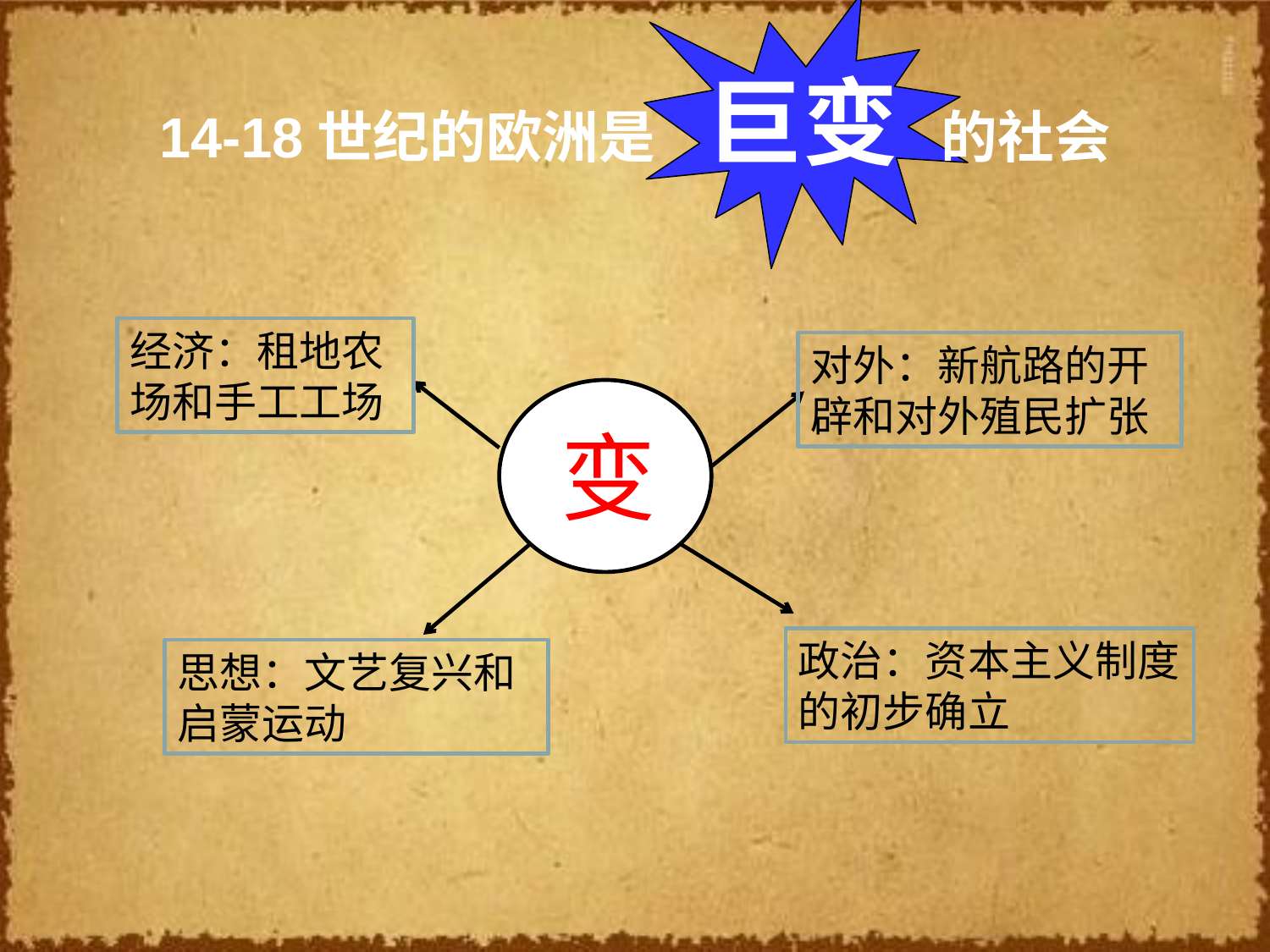

14-18世纪的欧洲是    巨变  的社会
经济：租地农场和手工工场
对外：新航路的开辟和对外殖民扩张

变
政治：资本主义制度的初步确立
思想：文艺复兴和启蒙运动